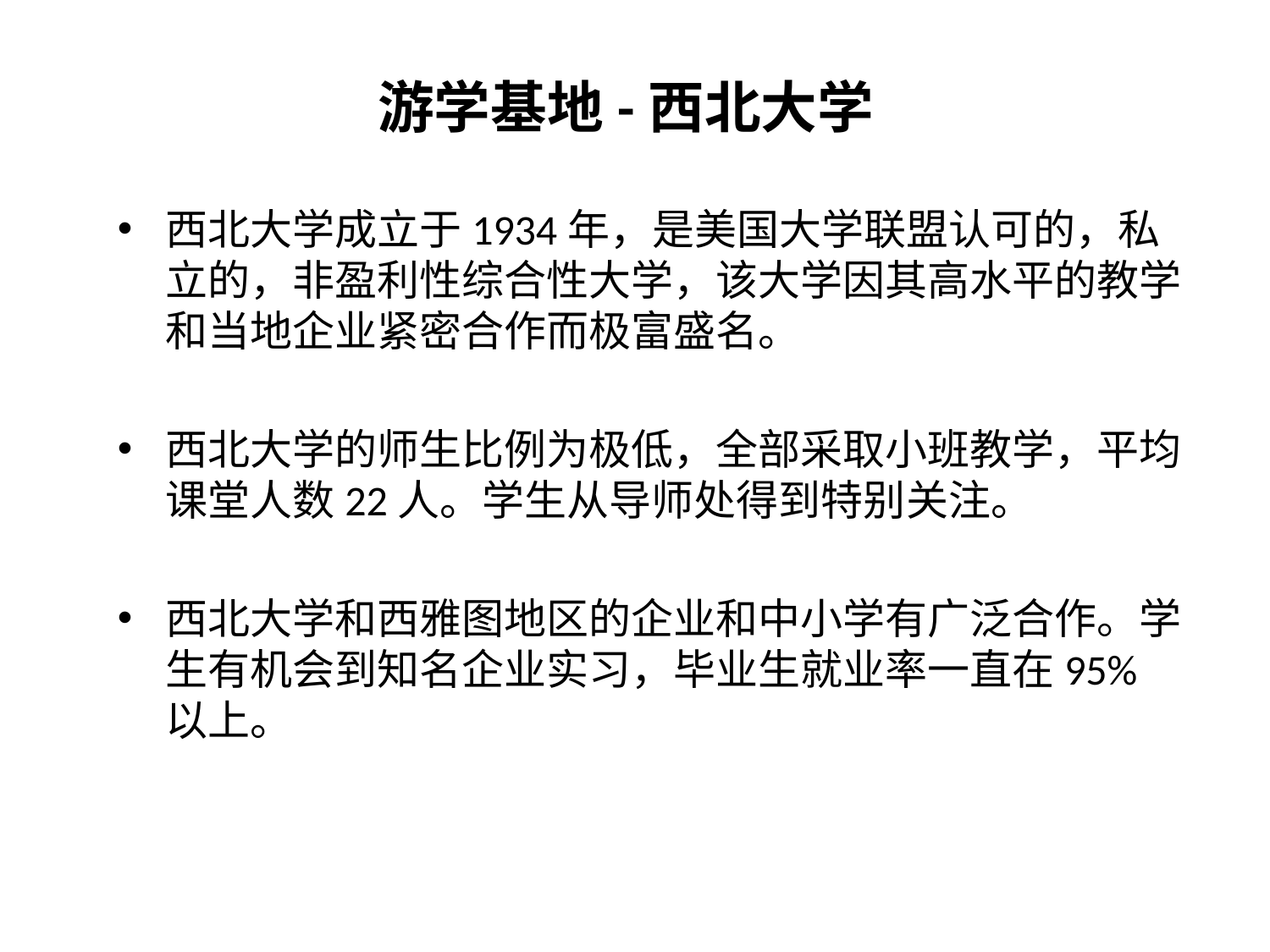

# 游学基地-西北大学
西北大学成立于1934年，是美国大学联盟认可的，私立的，非盈利性综合性大学，该大学因其高水平的教学和当地企业紧密合作而极富盛名。

西北大学的师生比例为极低，全部采取小班教学，平均课堂人数22人。学生从导师处得到特别关注。

西北大学和西雅图地区的企业和中小学有广泛合作。学生有机会到知名企业实习，毕业生就业率一直在95%以上。